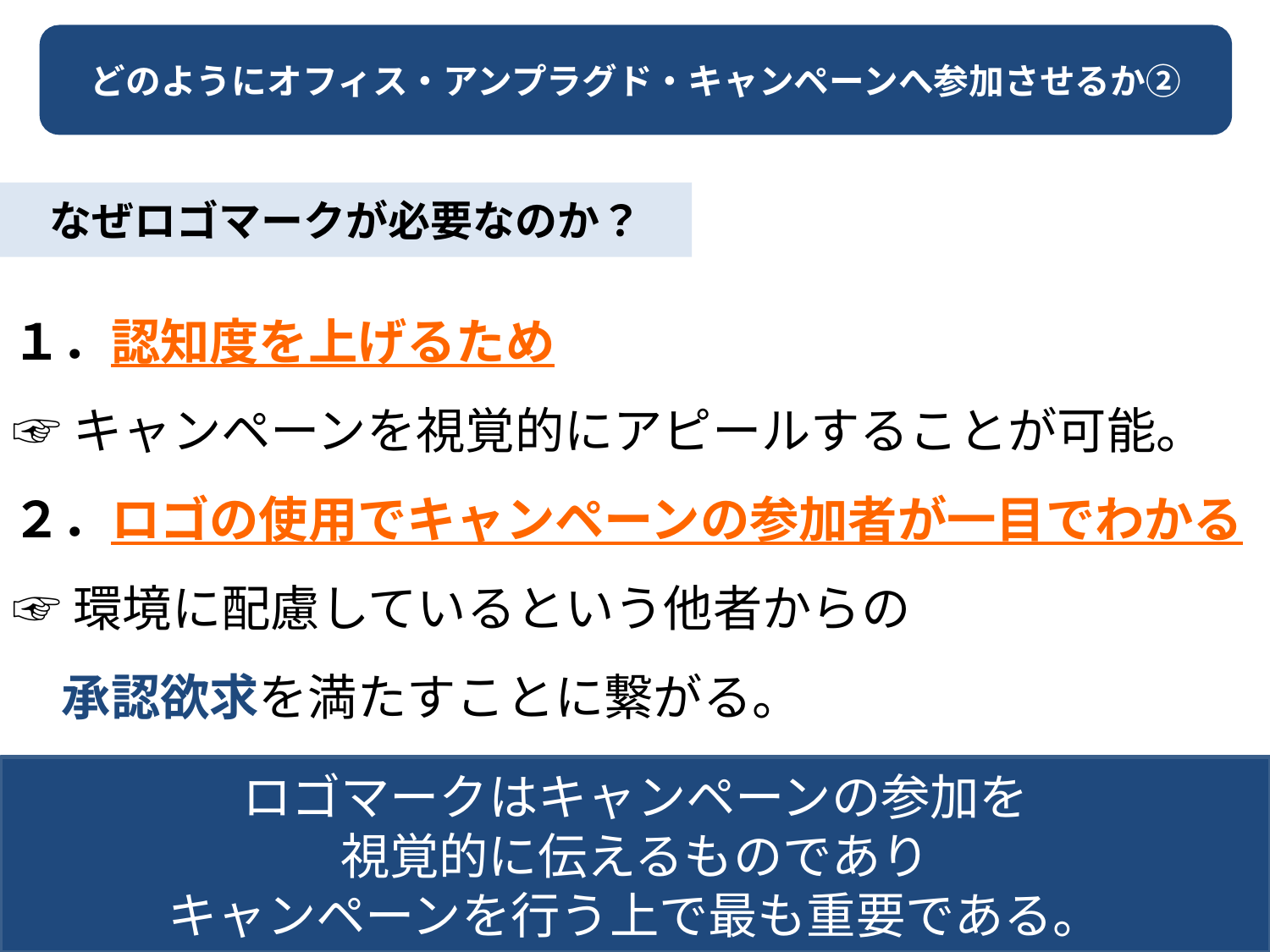

どのようにオフィス・アンプラグド・キャンペーンへ参加させるか②
なぜロゴマークが必要なのか？
１．認知度を上げるため
☞キャンペーンを視覚的にアピールすることが可能。
２．ロゴの使用でキャンペーンの参加者が一目でわかる
☞環境に配慮しているという他者からの
　承認欲求を満たすことに繋がる。
ロゴマークはキャンペーンの参加を
視覚的に伝えるものであり
キャンペーンを行う上で最も重要である。
59